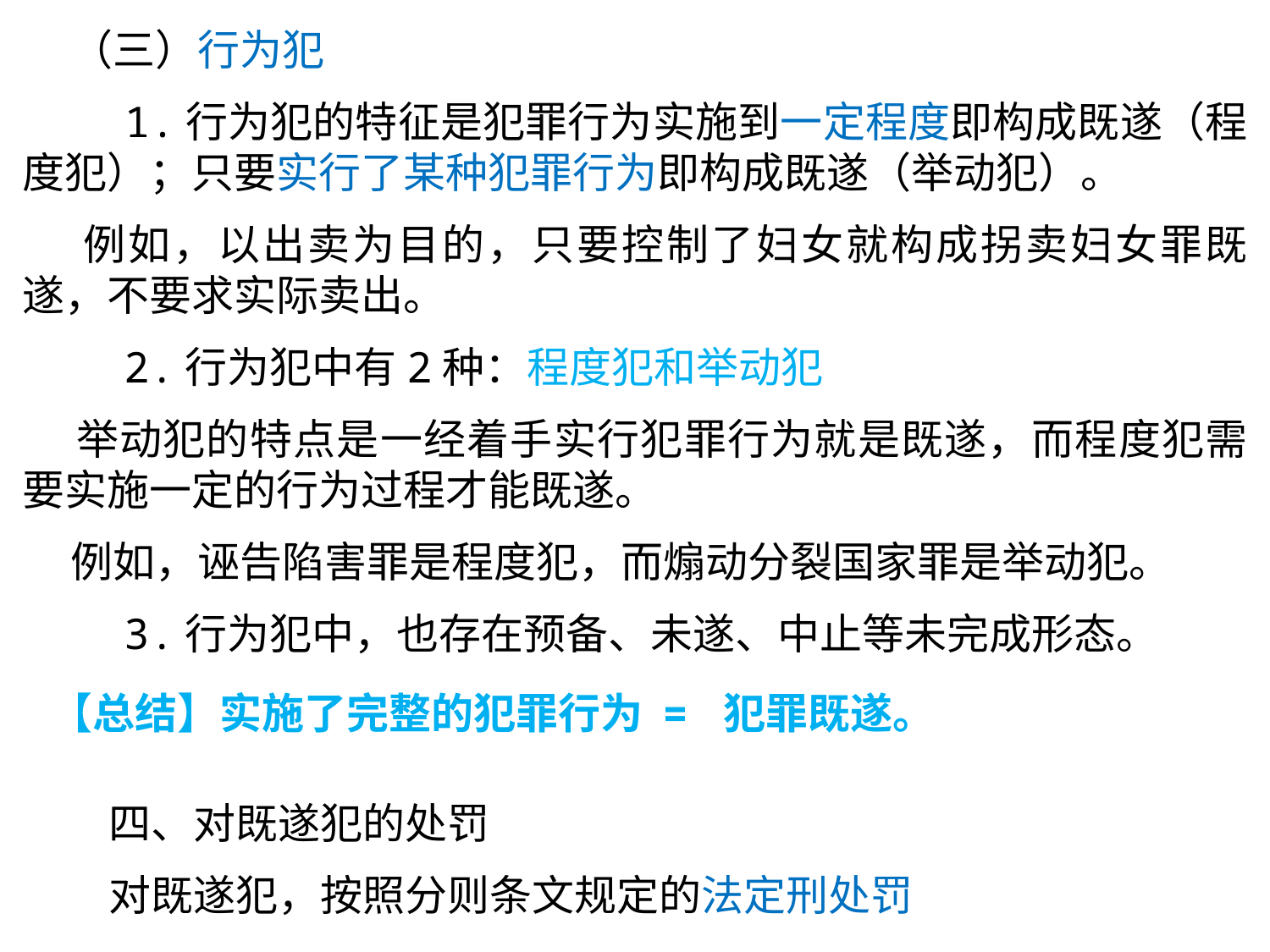

（三）行为犯

    1.行为犯的特征是犯罪行为实施到一定程度即构成既遂（程度犯）；只要实行了某种犯罪行为即构成既遂（举动犯）。

    例如，以出卖为目的，只要控制了妇女就构成拐卖妇女罪既遂，不要求实际卖出。

    2.行为犯中有2种：程度犯和举动犯

    举动犯的特点是一经着手实行犯罪行为就是既遂，而程度犯需要实施一定的行为过程才能既遂。

    例如，诬告陷害罪是程度犯，而煽动分裂国家罪是举动犯。

    3.行为犯中，也存在预备、未遂、中止等未完成形态。

    【总结】实施了完整的犯罪行为 = 犯罪既遂。

        四、对既遂犯的处罚

        对既遂犯，按照分则条文规定的法定刑处罚